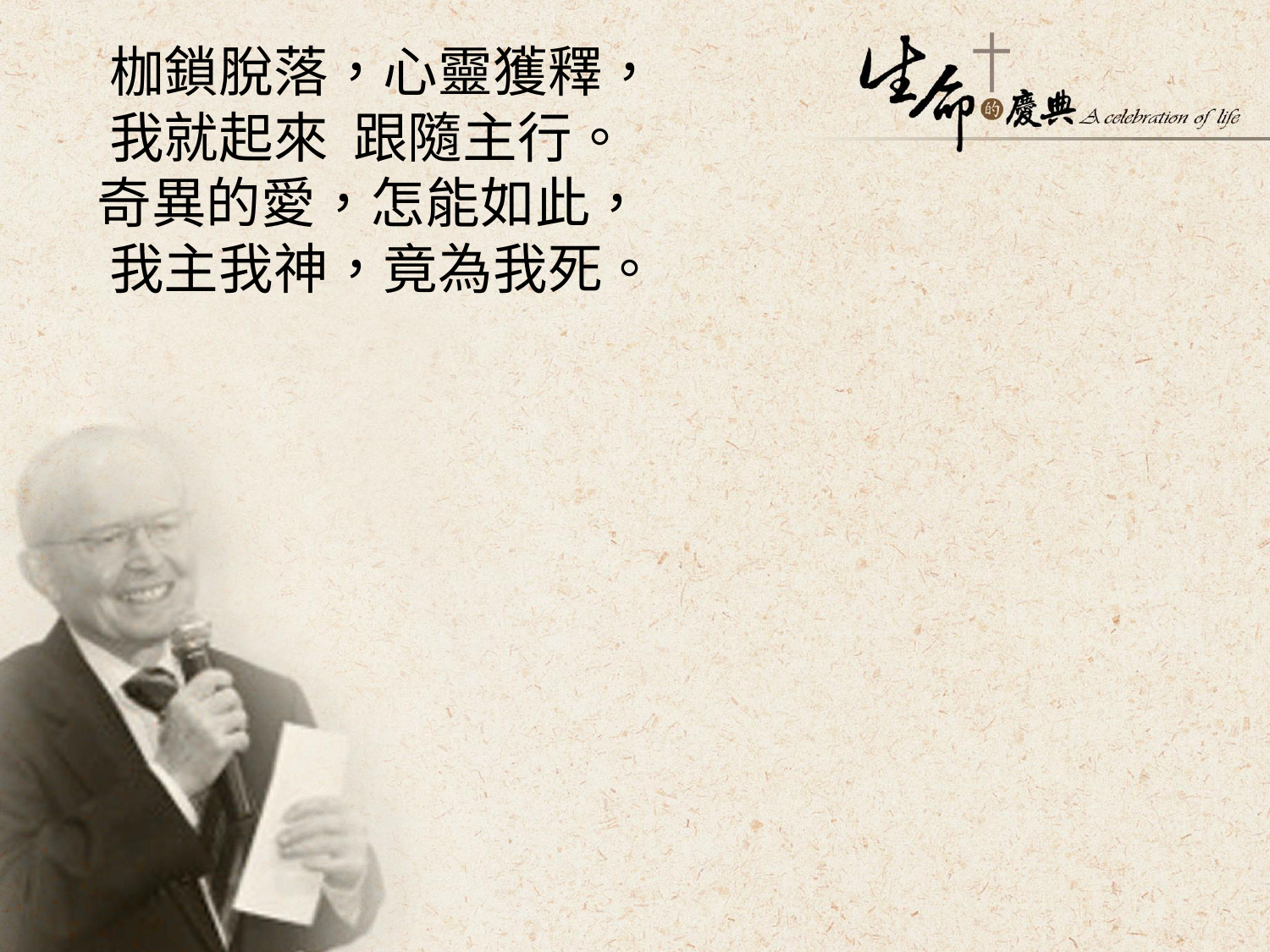

枷鎖脫落，心靈獲釋，
  我就起來  跟隨主行。
  奇異的愛，怎能如此，
  我主我神，竟為我死。